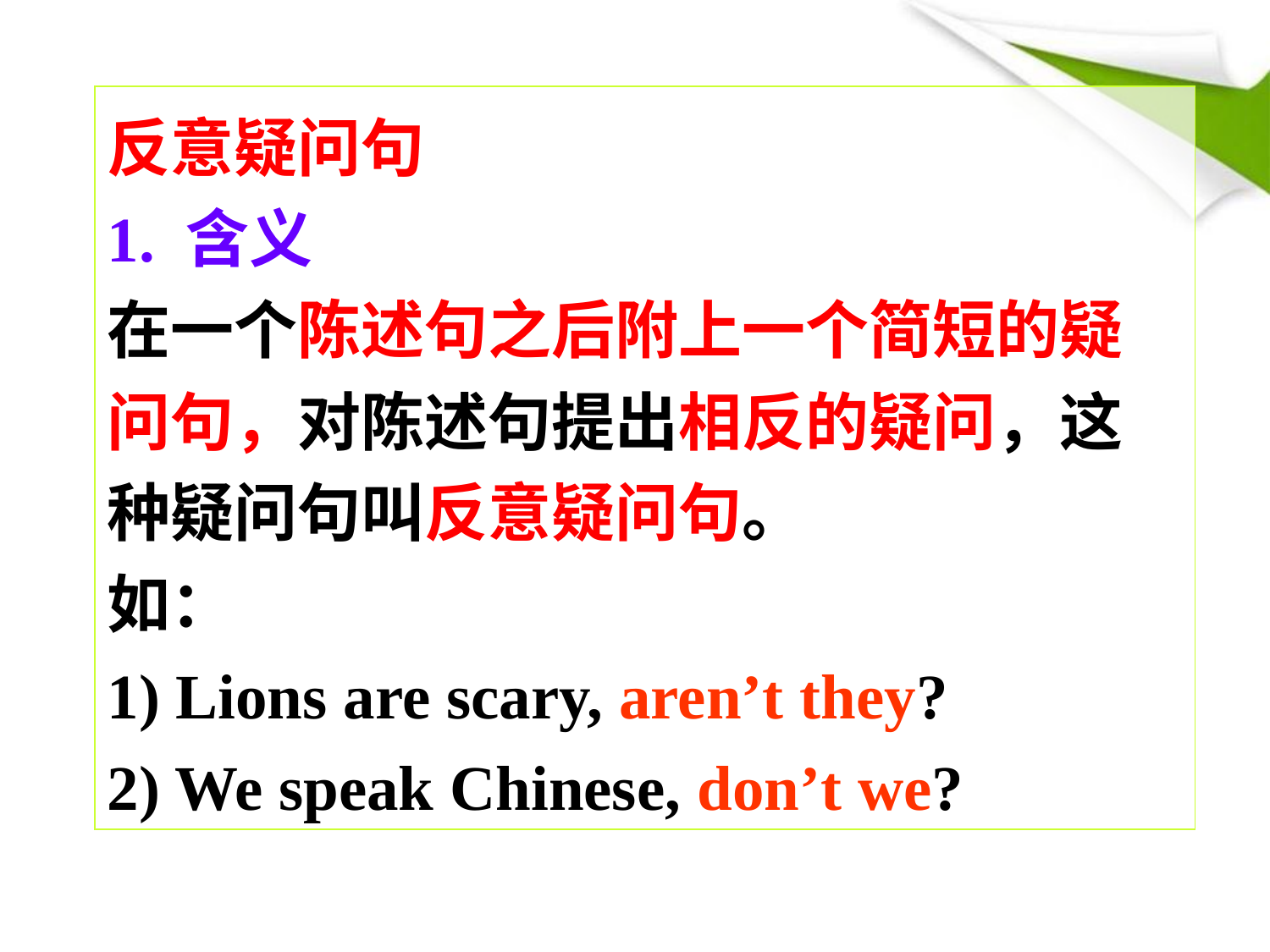

反意疑问句
1. 含义
在一个陈述句之后附上一个简短的疑问句，对陈述句提出相反的疑问，这种疑问句叫反意疑问句。
如：
1) Lions are scary, aren’t they?
2) We speak Chinese, don’t we?